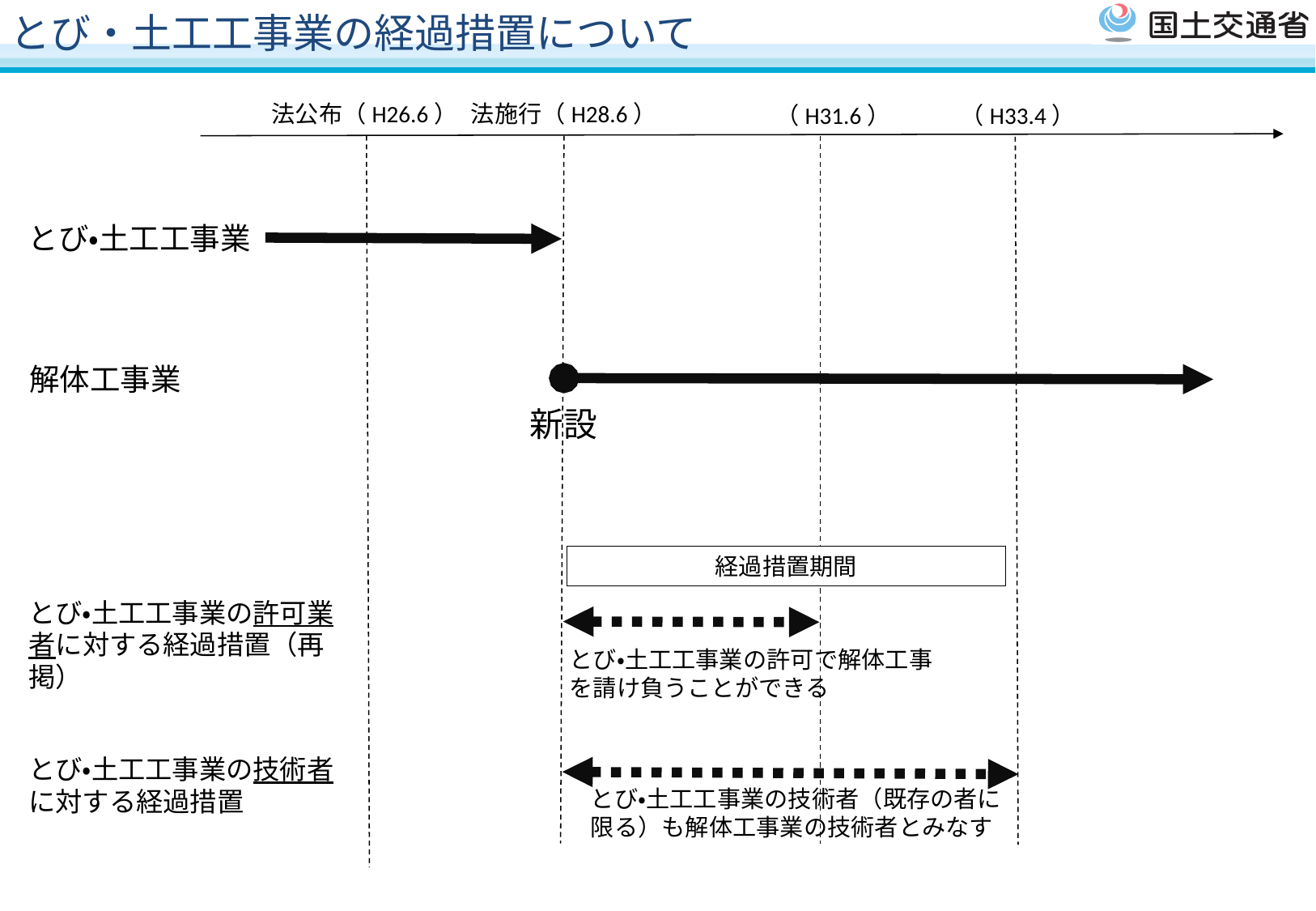

とび・土工工事業の経過措置について
法公布（H26.6）
法施行（H28.6）
（H31.6）
（H33.4）
とび・土工工事業
解体工事業
新設
経過措置期間
とび・土工工事業の許可業者に対する経過措置（再掲）
とび・土工工事業の許可で解体工事を請け負うことができる
とび・土工工事業の技術者
に対する経過措置
とび・土工工事業の技術者（既存の者に限る）も解体工事業の技術者とみなす